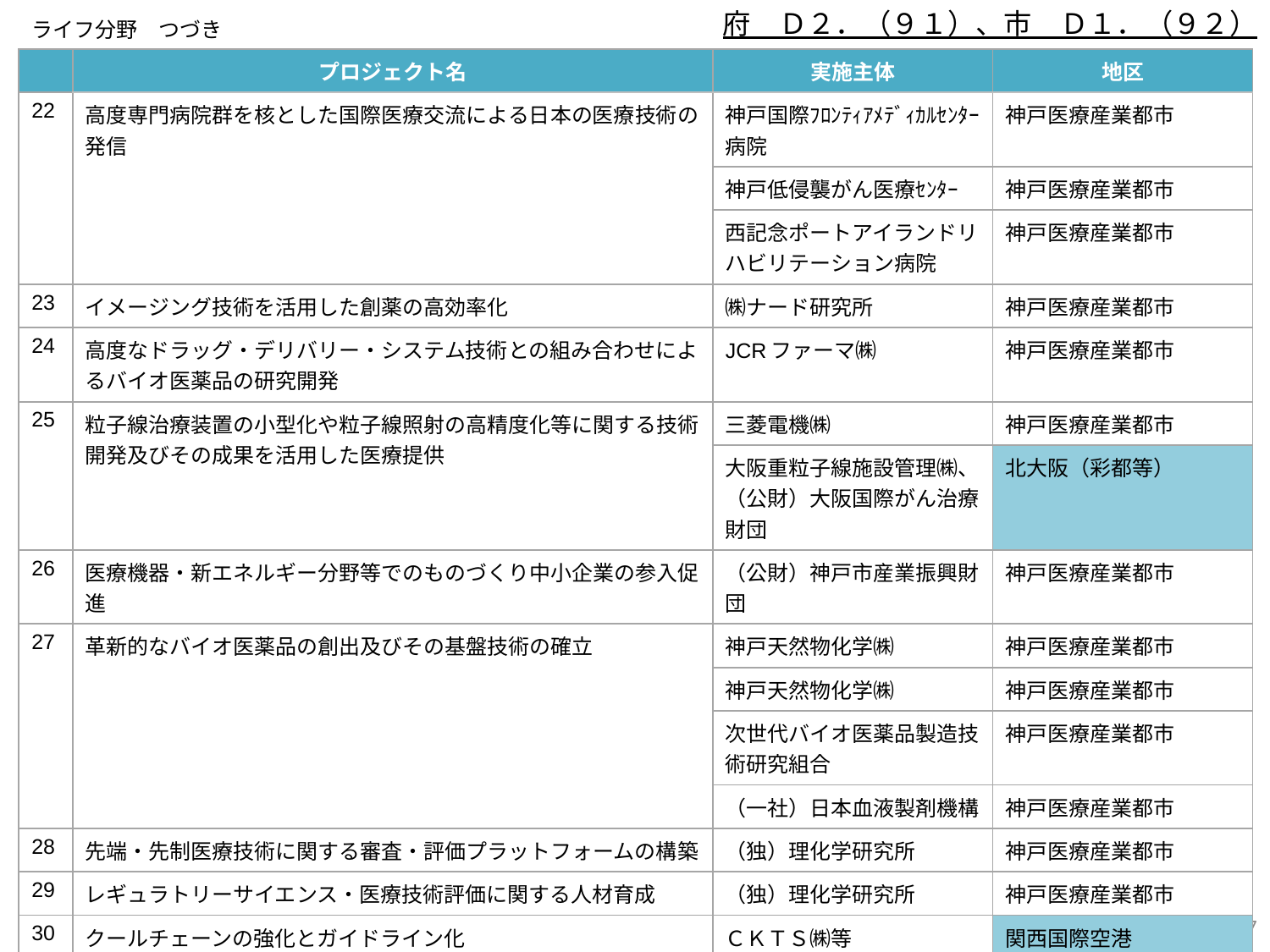

府　Ｄ２．（９１）、市　Ｄ１．（９２）
ライフ分野　つづき
|  | プロジェクト名 | 実施主体 | 地区 |
| --- | --- | --- | --- |
| 22 | 高度専門病院群を核とした国際医療交流による日本の医療技術の発信 | 神戸国際ﾌﾛﾝﾃｨｱﾒﾃﾞｨｶﾙｾﾝﾀｰ病院 | 神戸医療産業都市 |
|  |  | 神戸低侵襲がん医療ｾﾝﾀｰ | 神戸医療産業都市 |
|  |  | 西記念ポートアイランドリハビリテーション病院 | 神戸医療産業都市 |
| 23 | イメージング技術を活用した創薬の高効率化 | ㈱ナード研究所 | 神戸医療産業都市 |
| 24 | 高度なドラッグ・デリバリー・システム技術との組み合わせによるバイオ医薬品の研究開発 | JCRファーマ㈱ | 神戸医療産業都市 |
| 25 | 粒子線治療装置の小型化や粒子線照射の高精度化等に関する技術開発及びその成果を活用した医療提供 | 三菱電機㈱ | 神戸医療産業都市 |
|  |  | 大阪重粒子線施設管理㈱、 （公財）大阪国際がん治療財団 | 北大阪（彩都等） |
| 26 | 医療機器・新エネルギー分野等でのものづくり中小企業の参入促進 | （公財）神戸市産業振興財団 | 神戸医療産業都市 |
| 27 | 革新的なバイオ医薬品の創出及びその基盤技術の確立 | 神戸天然物化学㈱ | 神戸医療産業都市 |
|  |  | 神戸天然物化学㈱ | 神戸医療産業都市 |
|  |  | 次世代バイオ医薬品製造技術研究組合 | 神戸医療産業都市 |
|  |  | （一社）日本血液製剤機構 | 神戸医療産業都市 |
| 28 | 先端・先制医療技術に関する審査・評価プラットフォームの構築 | （独）理化学研究所 | 神戸医療産業都市 |
| 29 | レギュラトリーサイエンス・医療技術評価に関する人材育成 | （独）理化学研究所 | 神戸医療産業都市 |
| 30 | クールチェーンの強化とガイドライン化 | ＣＫＴＳ㈱等 | 関西国際空港 |
| 31 | 医薬品・医療機器等の輸出入手続きの電子化・簡素化 | 実証実験参加企業 | 関西国際空港 |
| 32 | 課題解決型医療機器の開発・改良に向けた病院・企業間の連携支援 | 事業管理支援法人（⇒大阪商工会議所）等 | 共通 |
117